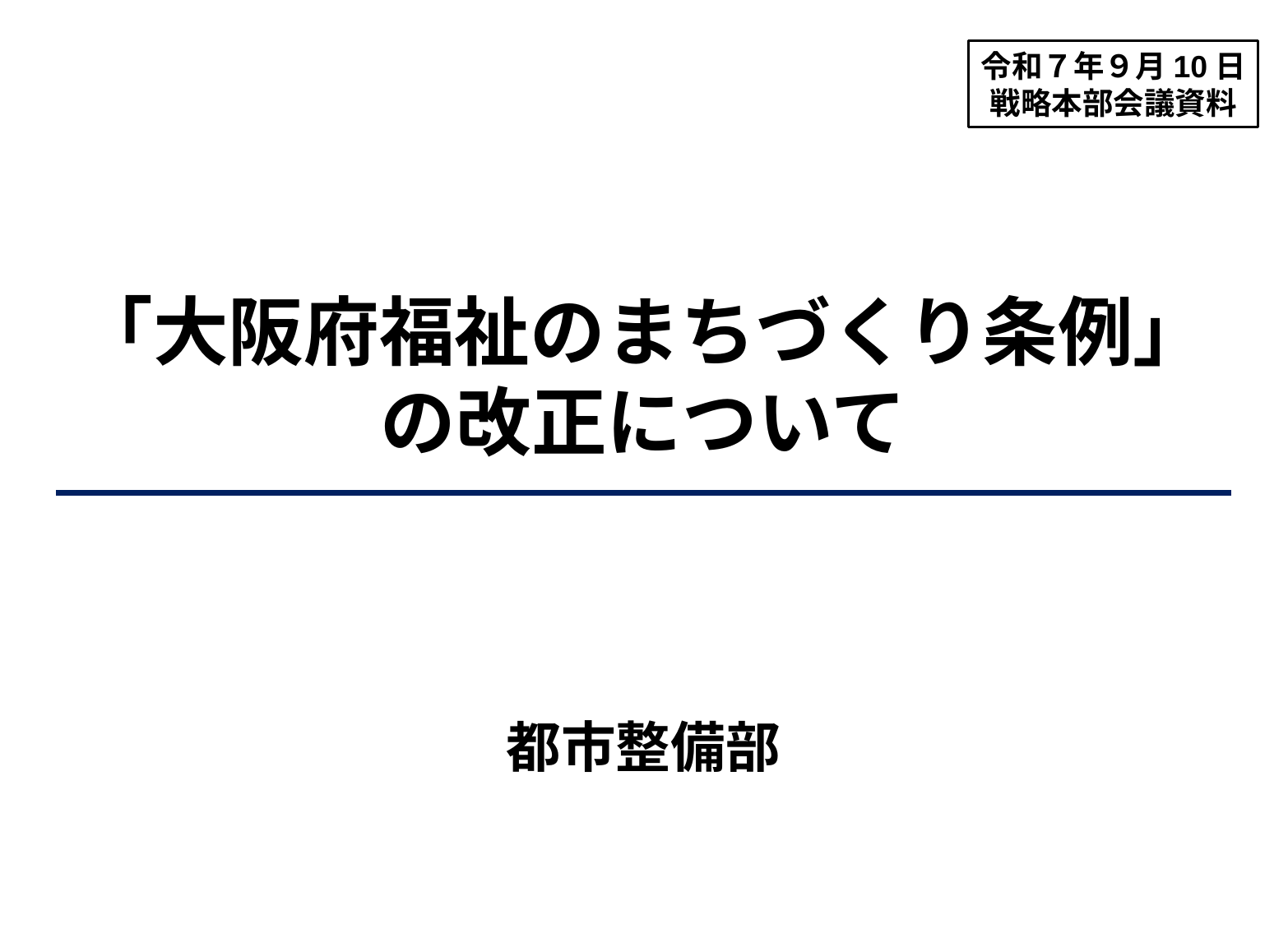

令和７年９月10日
戦略本部会議資料
「大阪府福祉のまちづくり条例」
の改正について
都市整備部